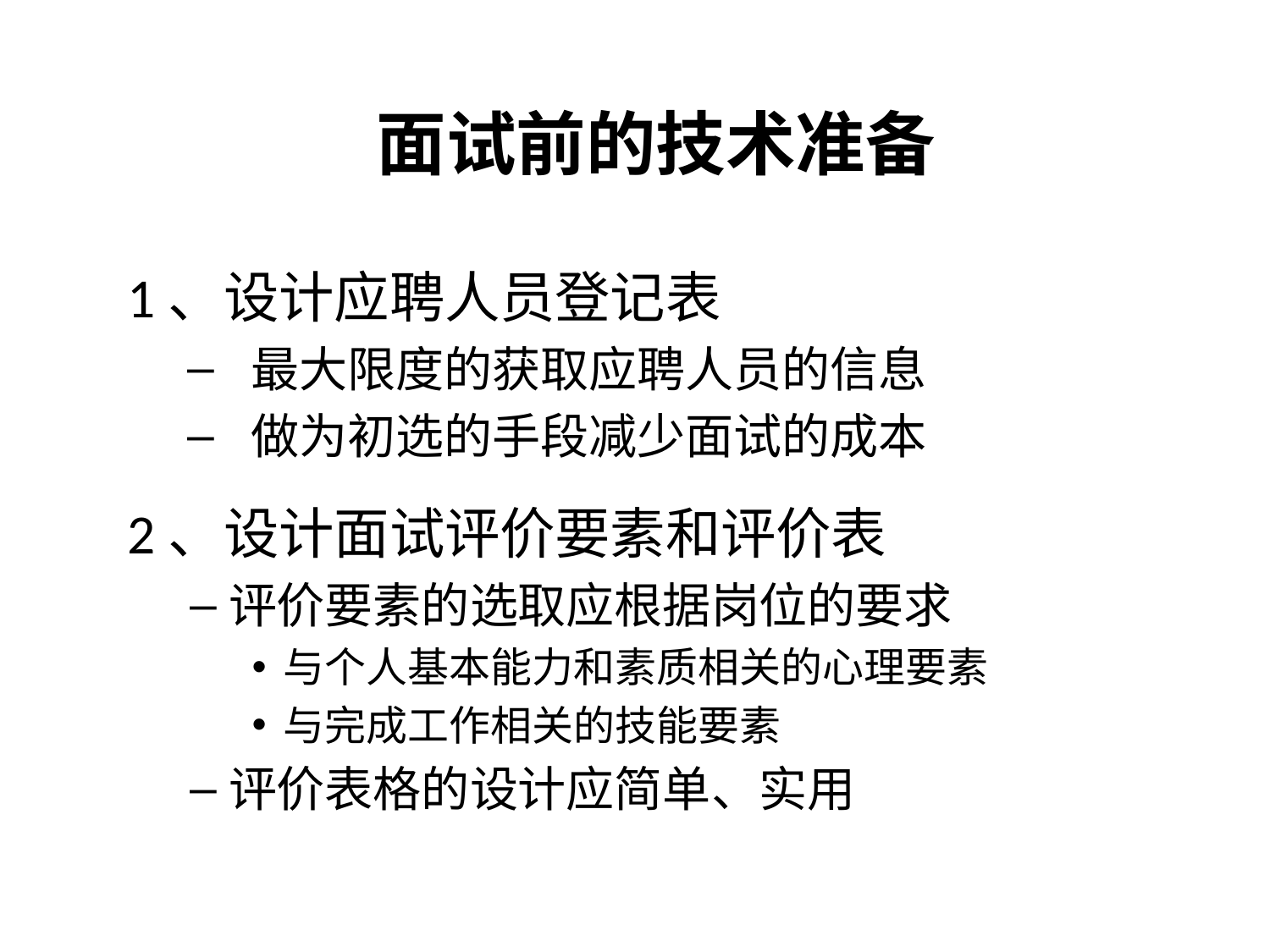

# 面试前的技术准备
1、设计应聘人员登记表
 最大限度的获取应聘人员的信息
 做为初选的手段减少面试的成本

2、设计面试评价要素和评价表
评价要素的选取应根据岗位的要求
与个人基本能力和素质相关的心理要素
与完成工作相关的技能要素
评价表格的设计应简单、实用